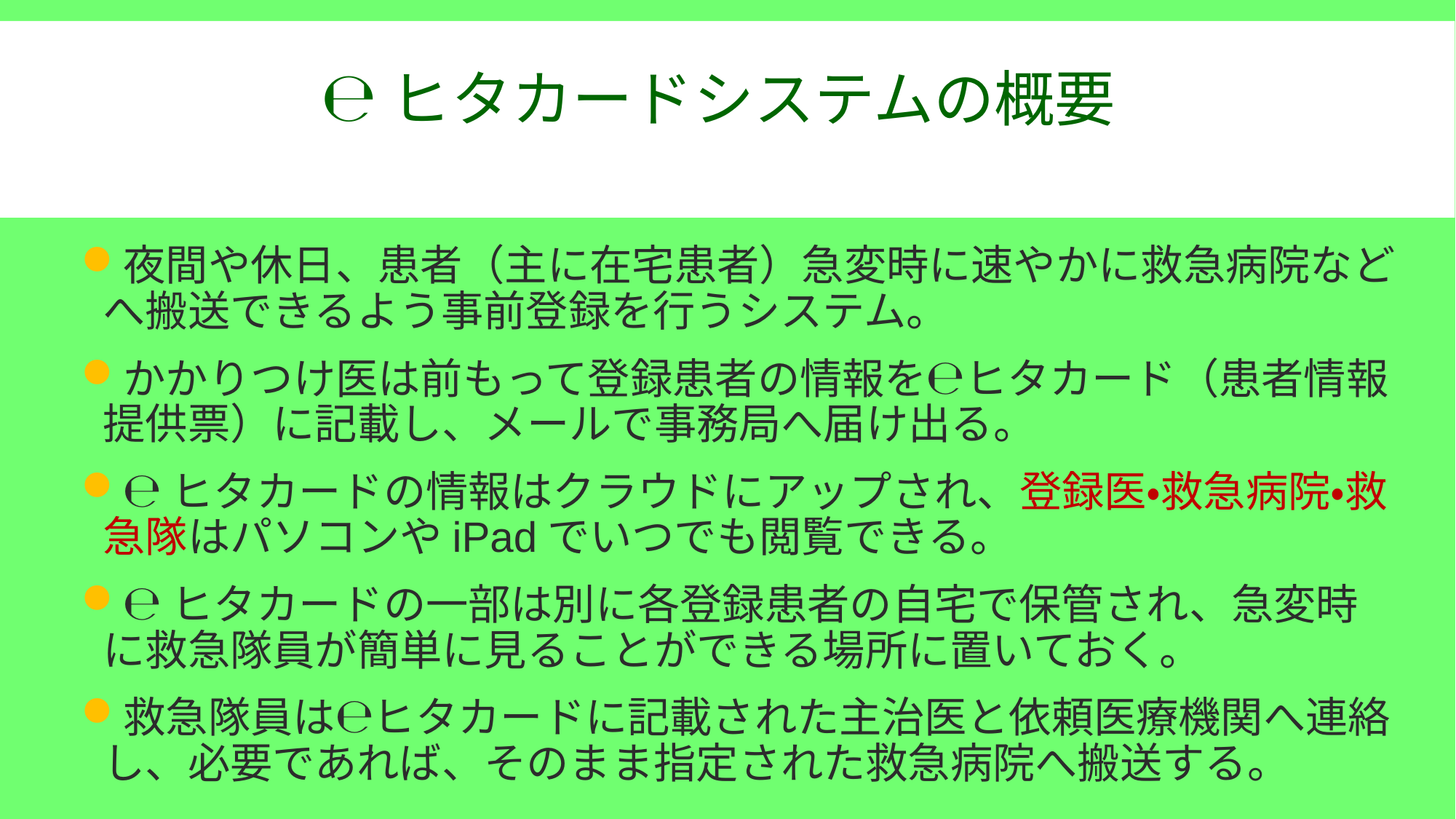

# ℮ヒタカードシステムの概要
夜間や休日、患者（主に在宅患者）急変時に速やかに救急病院などへ搬送できるよう事前登録を行うシステム。
かかりつけ医は前もって登録患者の情報を℮ヒタカード（患者情報提供票）に記載し、メールで事務局へ届け出る。
℮ヒタカードの情報はクラウドにアップされ、登録医・救急病院・救急隊はパソコンやiPadでいつでも閲覧できる。
℮ヒタカードの一部は別に各登録患者の自宅で保管され、急変時に救急隊員が簡単に見ることができる場所に置いておく。
救急隊員は℮ヒタカードに記載された主治医と依頼医療機関へ連絡し、必要であれば、そのまま指定された救急病院へ搬送する。